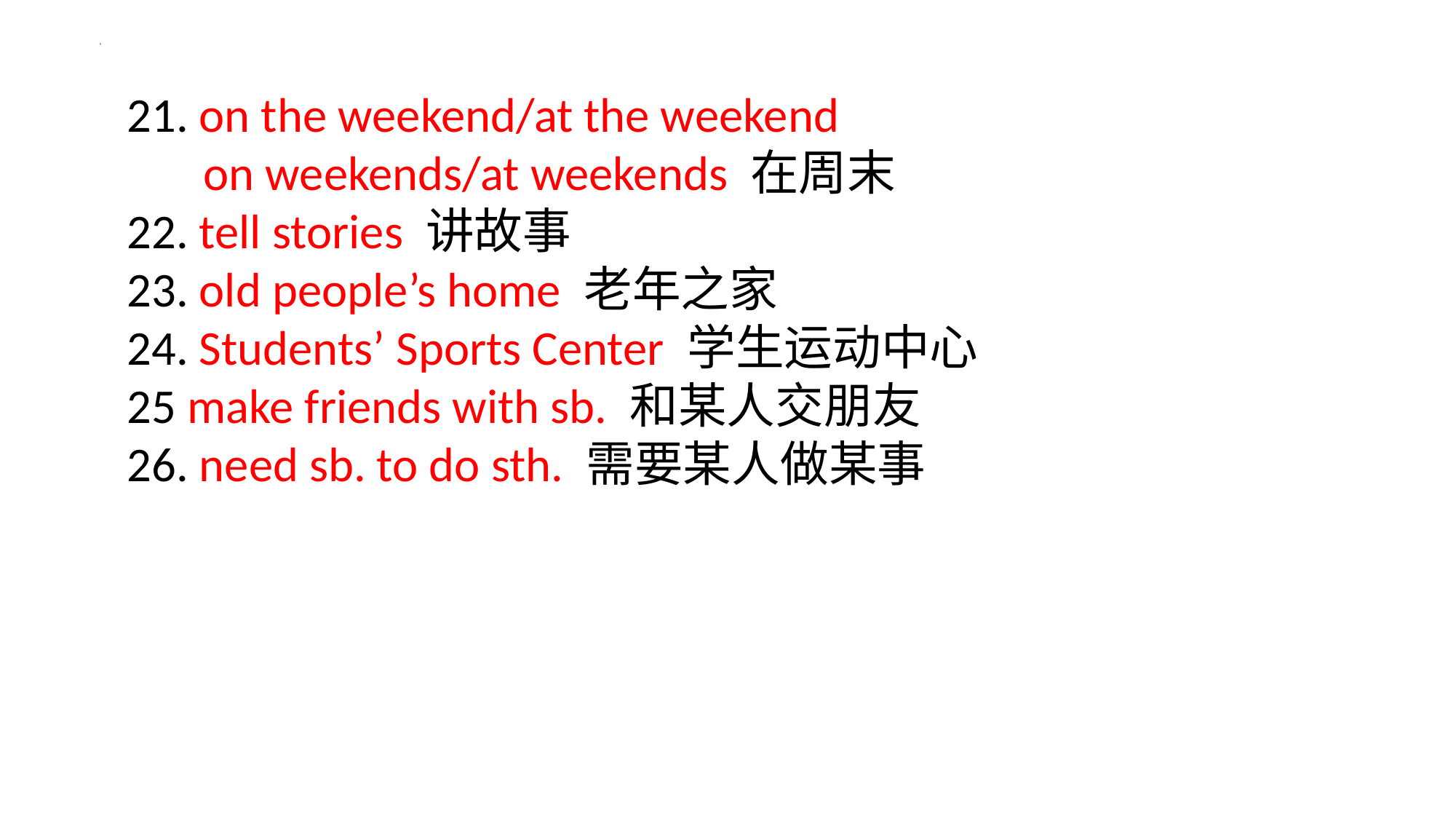

21. on the weekend/at the weekend
       on weekends/at weekends 在周末
22. tell stories 讲故事
23. old people’s home 老年之家
24. Students’ Sports Center 学生运动中心
25 make friends with sb. 和某人交朋友
26. need sb. to do sth. 需要某人做某事